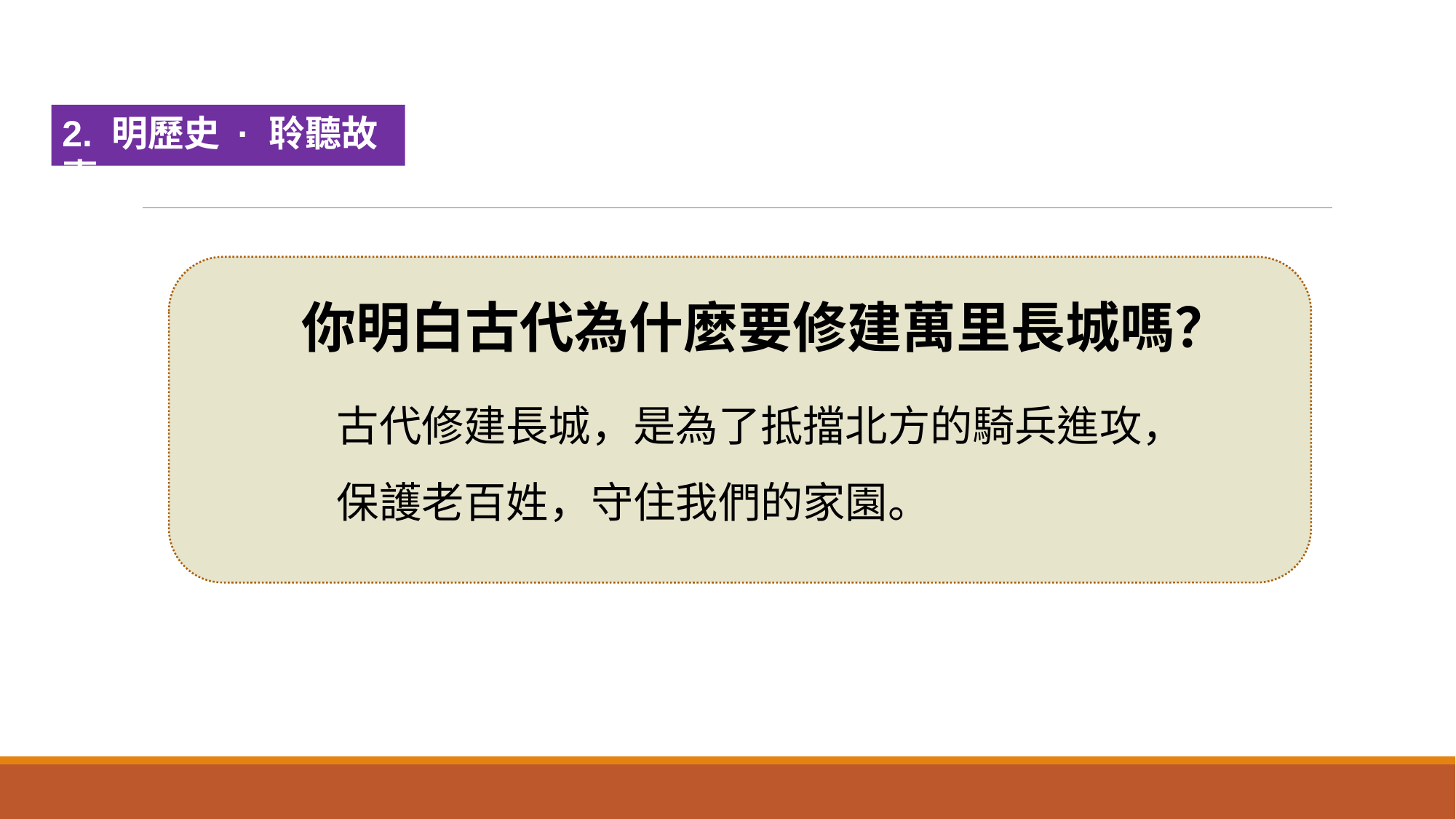

2. 明歷史 · 聆聽故事

你明白古代為什麼要修建萬里長城嗎？
古代修建長城，是為了抵擋北方的騎兵進攻，保護老百姓，守住我們的家園。